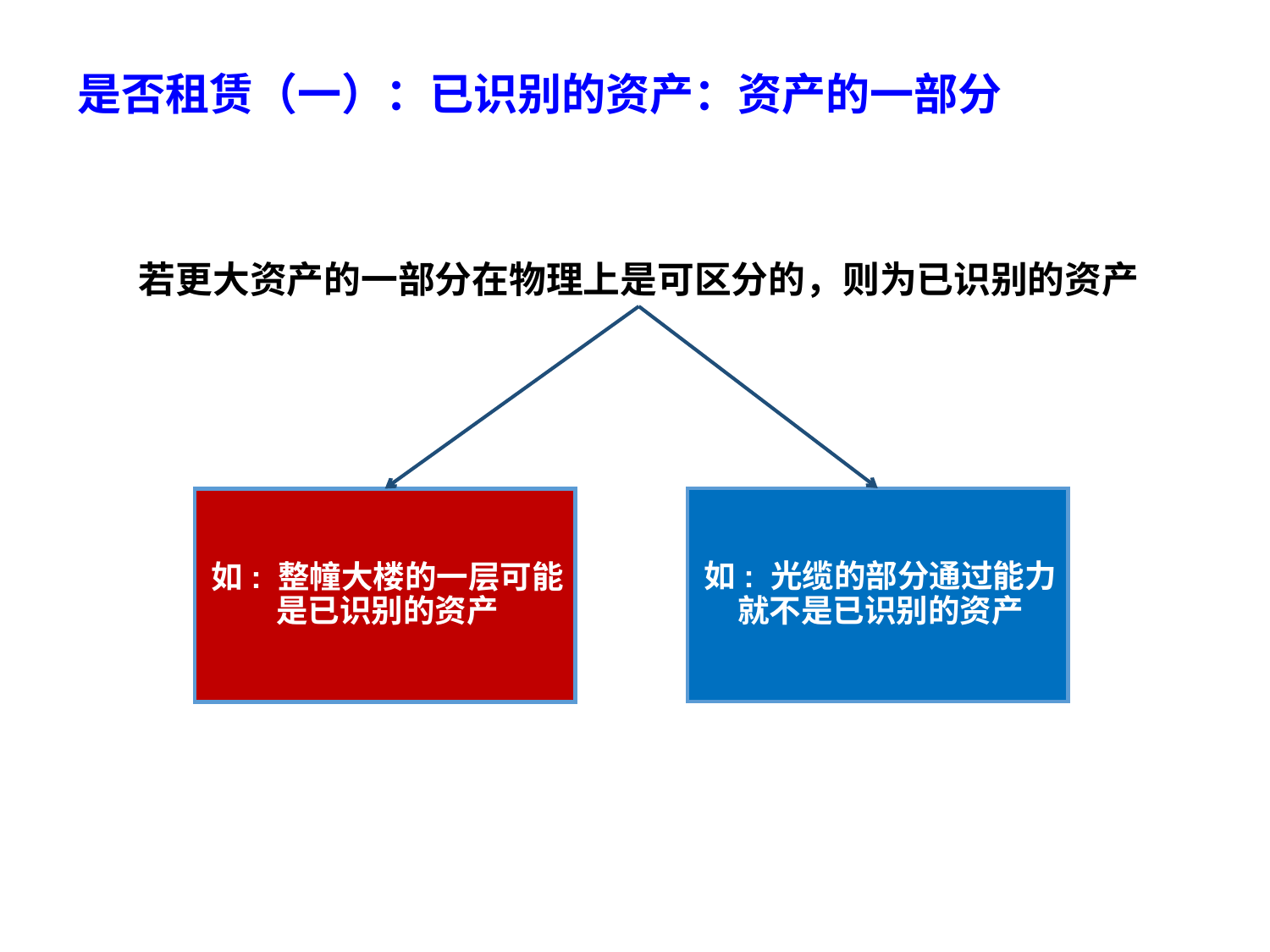

# 是否租赁（一）：已识别的资产：资产的一部分
若更大资产的一部分在物理上是可区分的，则为已识别的资产
如: 光缆的部分通过能力就不是已识别的资产
如: 整幢大楼的一层可能是已识别的资产
79